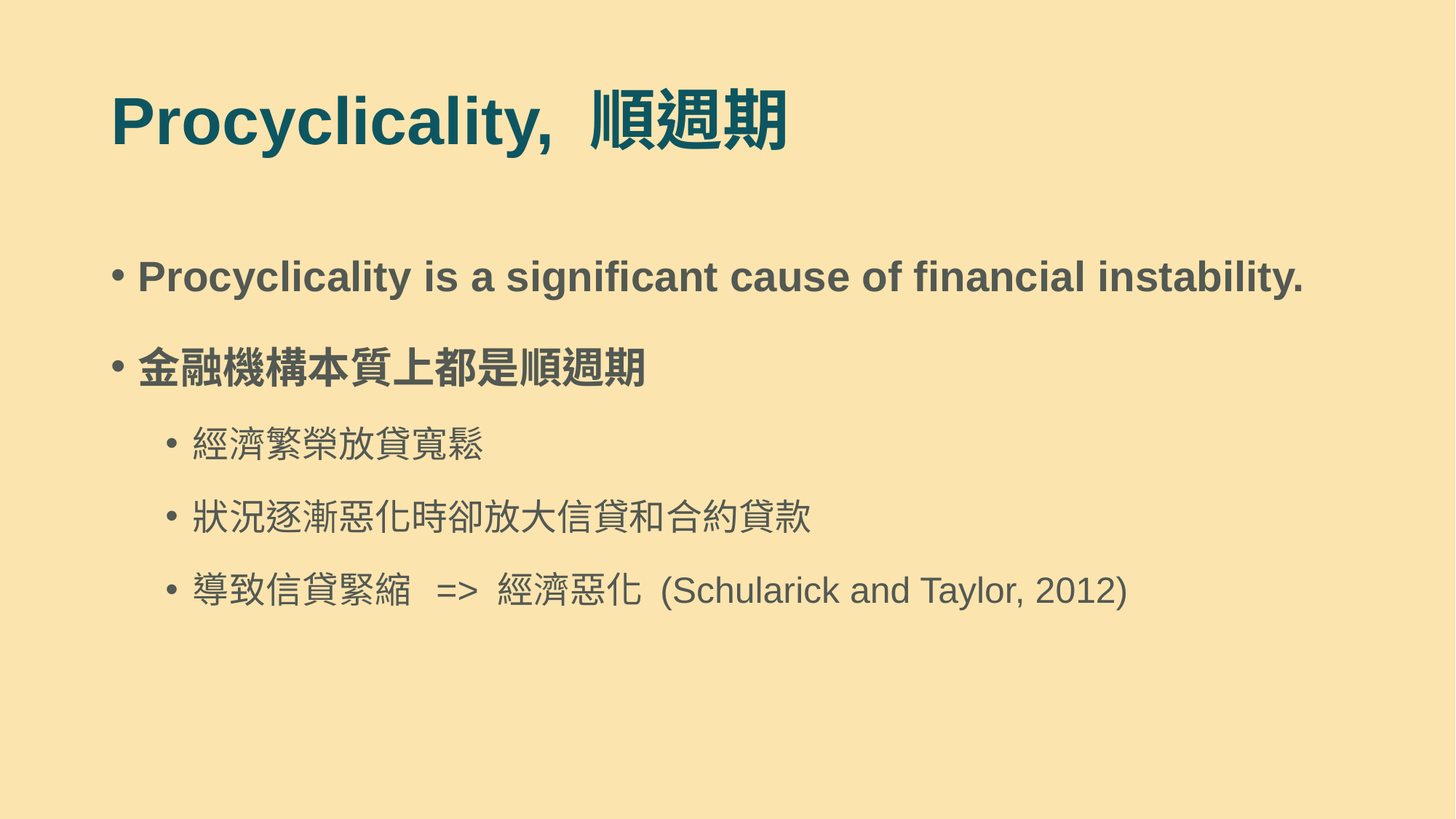

# Procyclicality, 順週期
Procyclicality is a significant cause of financial instability.
金融機構本質上都是順週期
經濟繁榮放貸寬鬆
狀況逐漸惡化時卻放大信貸和合約貸款
導致信貸緊縮  => 經濟惡化 (Schularick and Taylor, 2012)